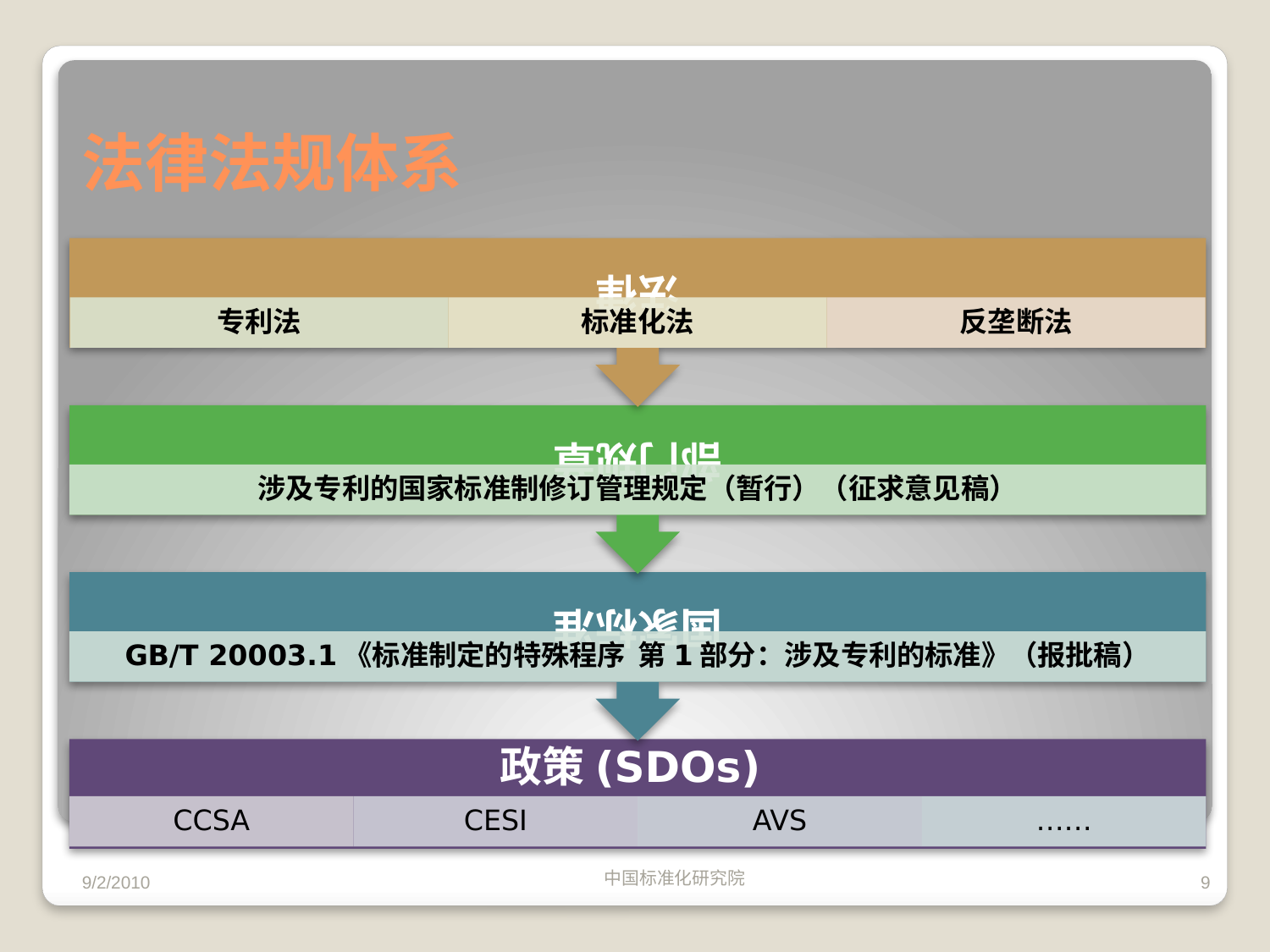

# 法律法规体系
政策(SDOs)
CCSA
CESI
AVS
……
国家标准
GB/T 20003.1《标准制定的特殊程序  第1部分：涉及专利的标准》（报批稿）
部门规章
涉及专利的国家标准制修订管理规定（暂行）（征求意见稿）
法律
专利法
标准化法
反垄断法
9/2/2010
中国标准化研究院
9